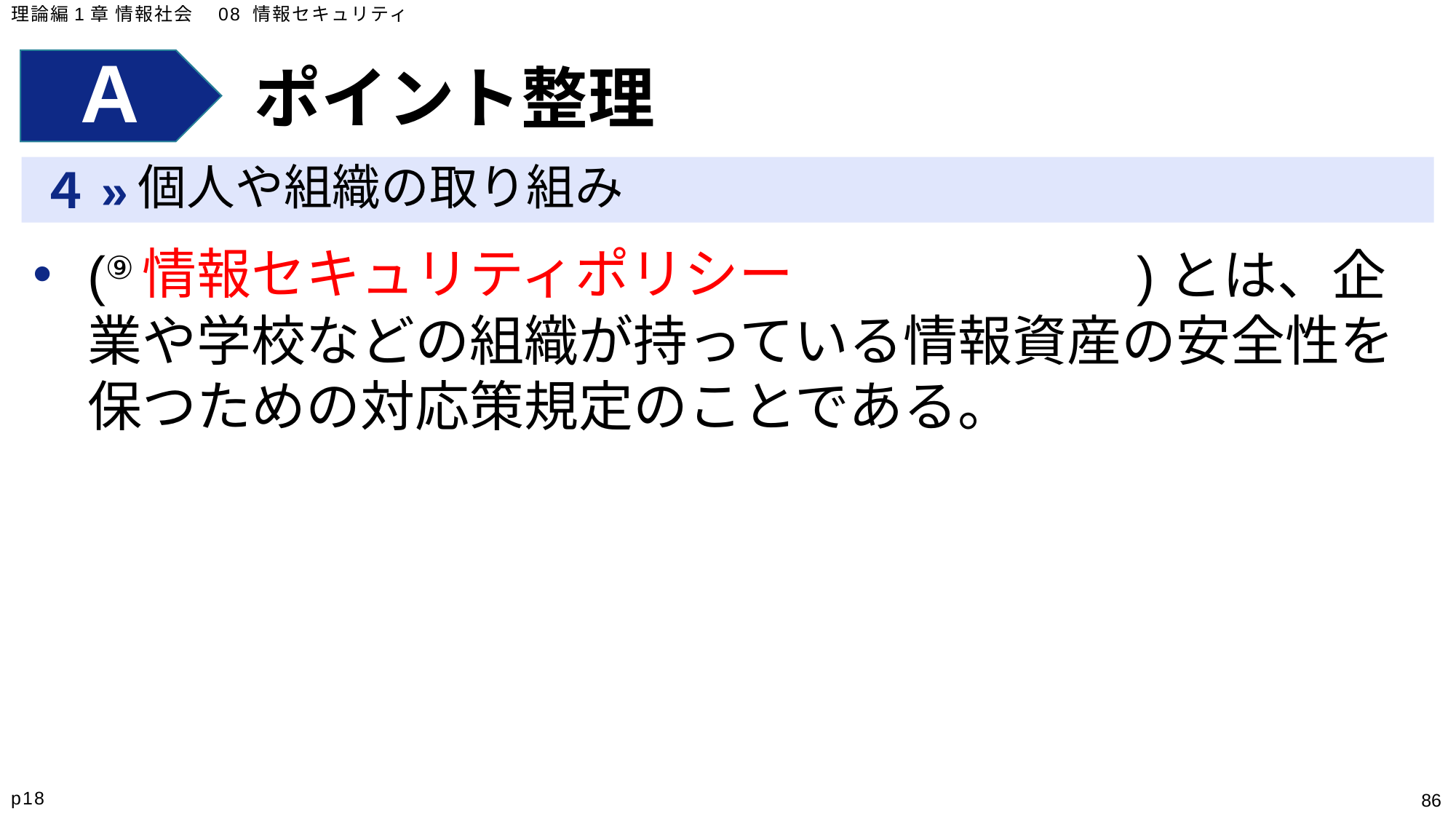

理論編1章 情報社会　08 情報セキュリティ
ポイント整理
個人や組織の取り組み
(⑨　　　　　　　　　　　　　　　　　　)とは、企業や学校などの組織が持っている情報資産の安全性を保つための対応策規定のことである。
情報セキュリティポリシー
p18
86